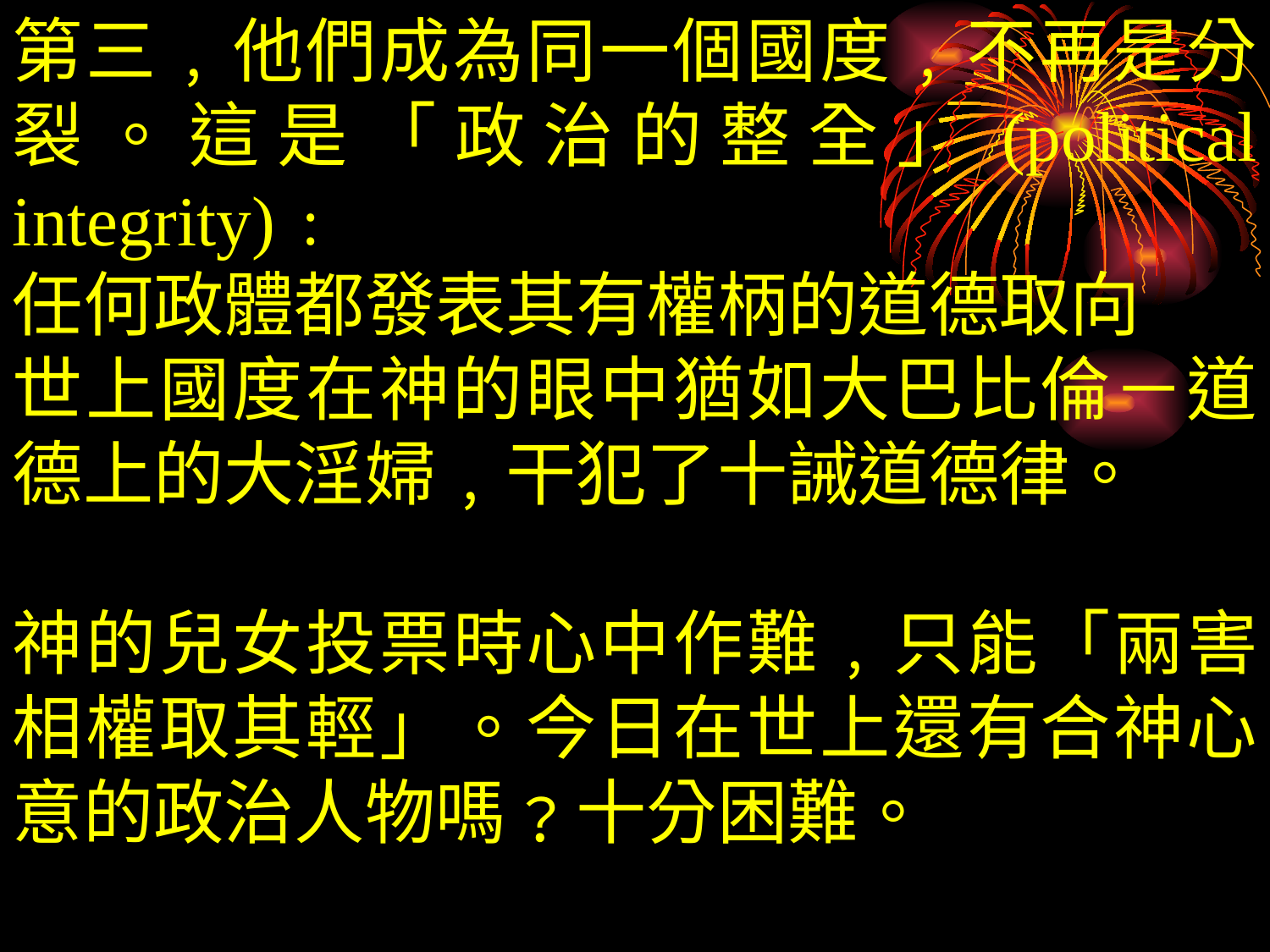

第三﹐他們成為同一個國度﹐不再是分裂。這是「政治的整全」(political integrity)﹕
任何政體都發表其有權柄的道德取向
世上國度在神的眼中猶如大巴比倫－道德上的大淫婦﹐干犯了十誡道德律。

神的兒女投票時心中作難﹐只能「兩害相權取其輕」。今日在世上還有合神心意的政治人物嗎﹖十分困難。